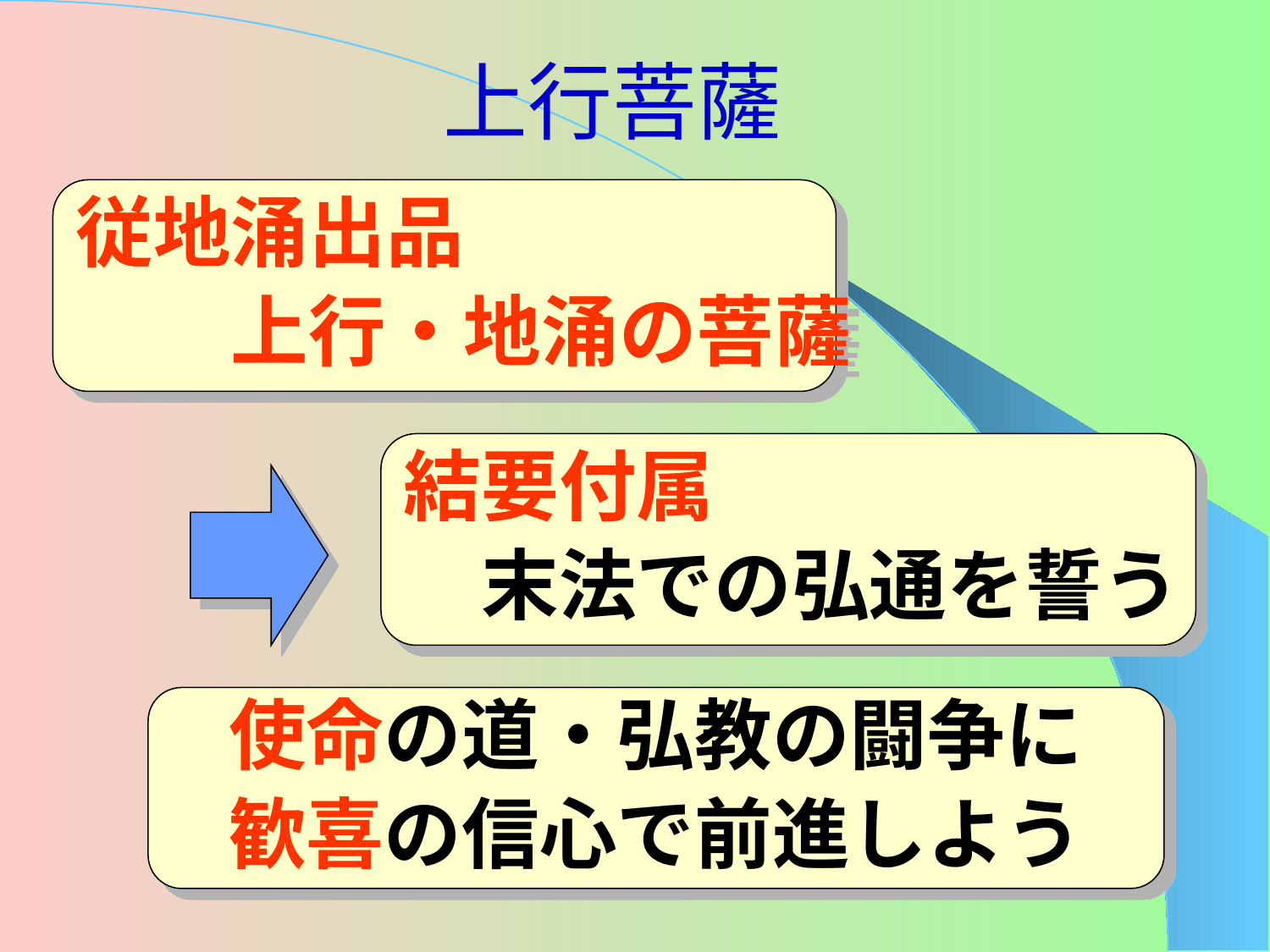

# 上行菩薩
従地涌出品
　　上行・地涌の菩薩
結要付属
　末法での弘通を誓う

使命の道・弘教の闘争に
歓喜の信心で前進しよう